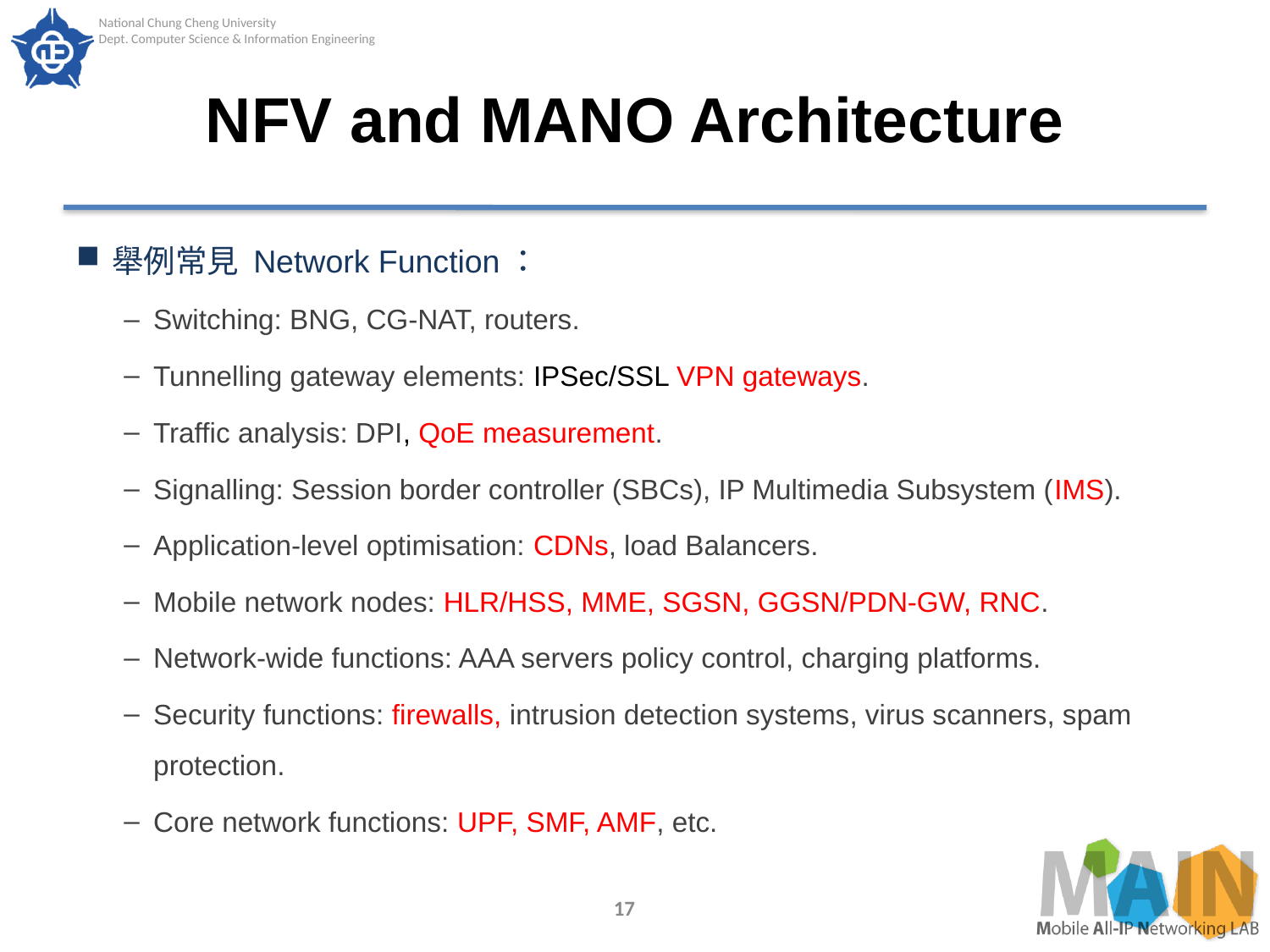

# NFV and MANO Architecture
舉例常見 Network Function：
Switching: BNG, CG-NAT, routers.
Tunnelling gateway elements: IPSec/SSL VPN gateways.
Traffic analysis: DPI, QoE measurement.
Signalling: Session border controller (SBCs), IP Multimedia Subsystem (IMS).
Application-level optimisation: CDNs, load Balancers.
Mobile network nodes: HLR/HSS, MME, SGSN, GGSN/PDN-GW, RNC.
Network-wide functions: AAA servers policy control, charging platforms.
Security functions: firewalls, intrusion detection systems, virus scanners, spam protection.
Core network functions: UPF, SMF, AMF, etc.
17